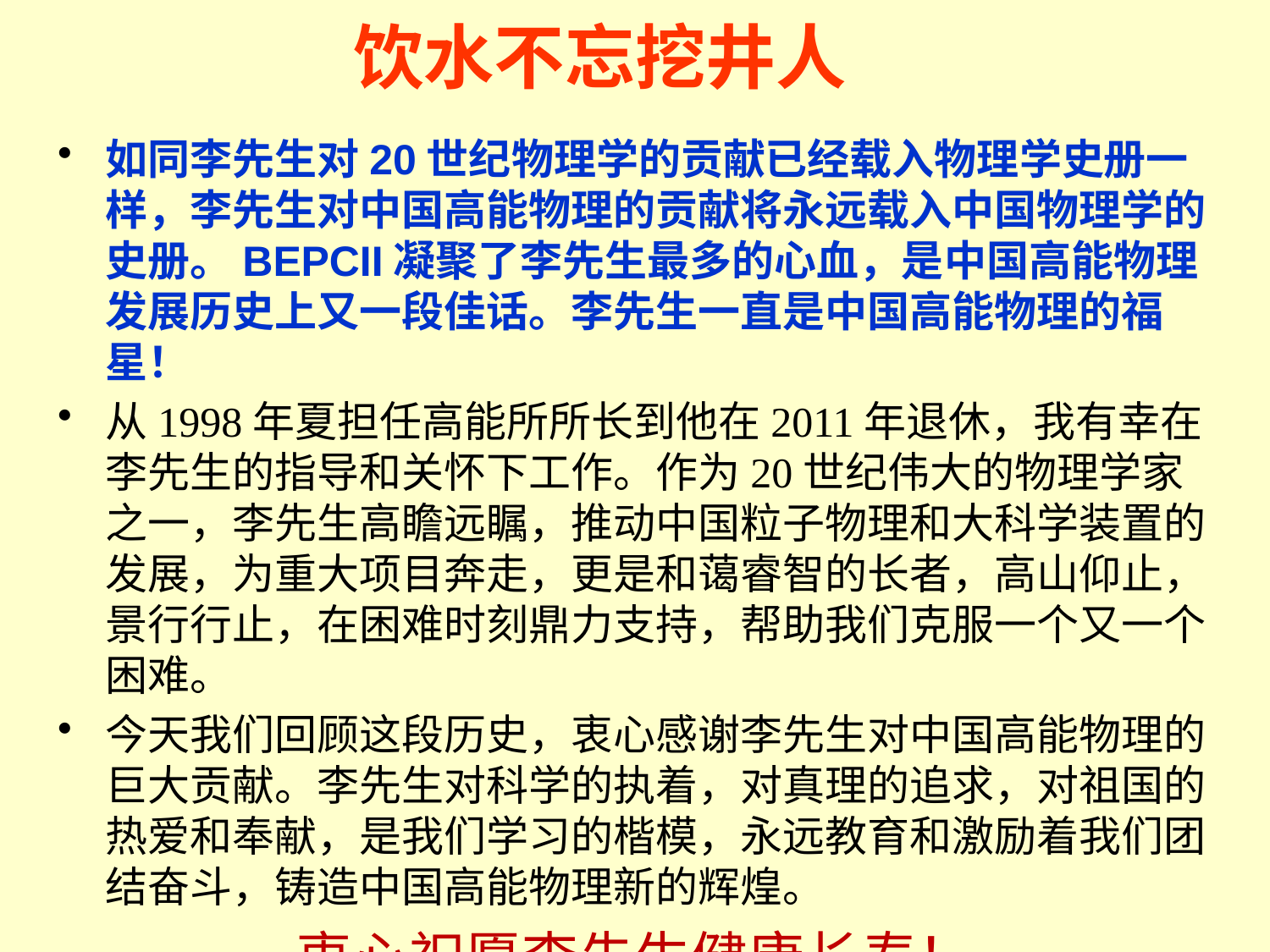

饮水不忘挖井人
如同李先生对20世纪物理学的贡献已经载入物理学史册一样，李先生对中国高能物理的贡献将永远载入中国物理学的史册。BEPCII凝聚了李先生最多的心血，是中国高能物理发展历史上又一段佳话。李先生一直是中国高能物理的福星！
从1998年夏担任高能所所长到他在2011年退休，我有幸在李先生的指导和关怀下工作。作为20世纪伟大的物理学家之一，李先生高瞻远瞩，推动中国粒子物理和大科学装置的发展，为重大项目奔走，更是和蔼睿智的长者，高山仰止，景行行止，在困难时刻鼎力支持，帮助我们克服一个又一个困难。
今天我们回顾这段历史，衷心感谢李先生对中国高能物理的巨大贡献。李先生对科学的执着，对真理的追求，对祖国的热爱和奉献，是我们学习的楷模，永远教育和激励着我们团结奋斗，铸造中国高能物理新的辉煌。
衷心祝愿李先生健康长寿！